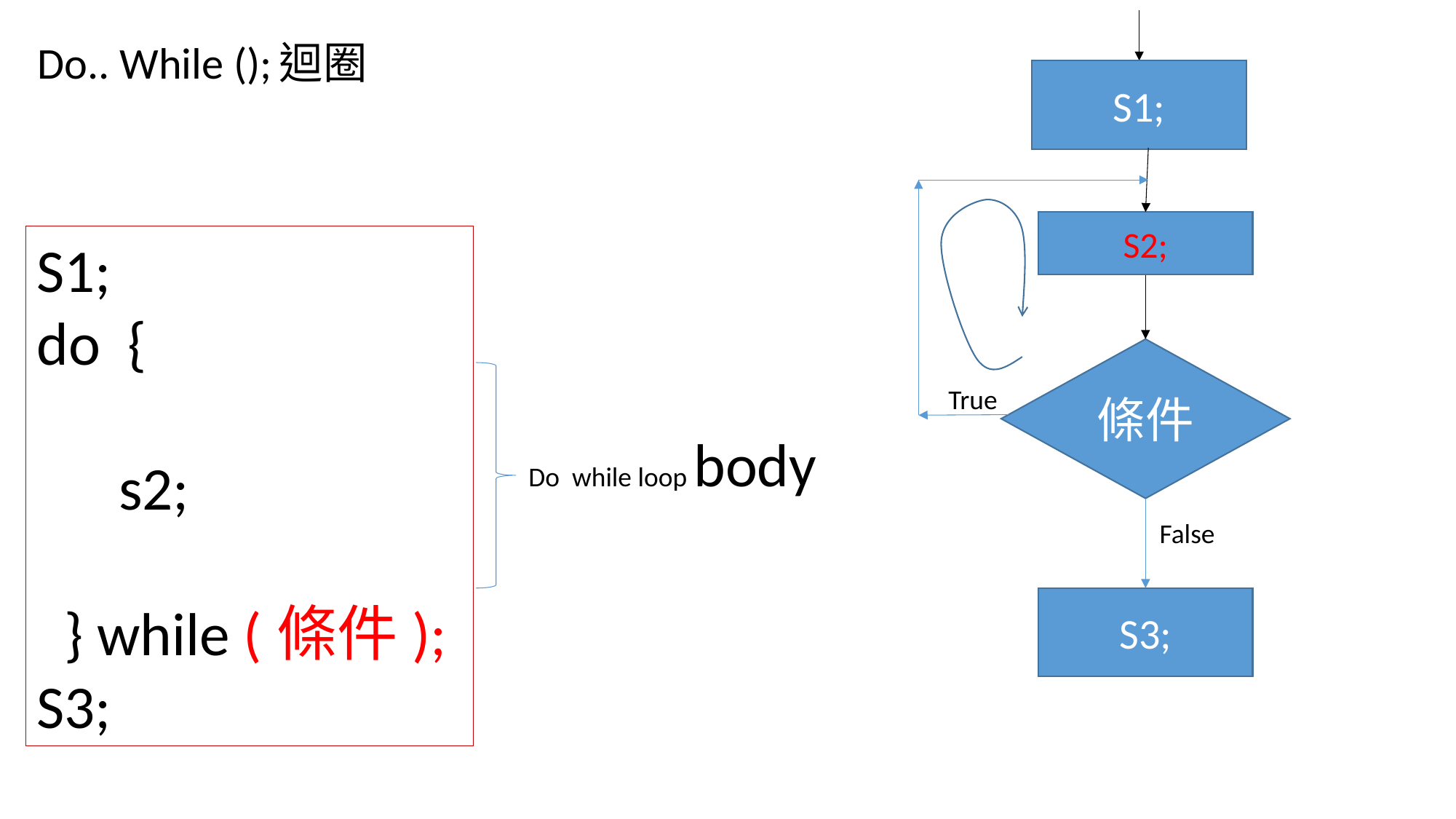

# Do.. While ();迴圈
S1;

S2;
S1;
do  {

      s2;

  } while (條件);
S3;
條件

True

Do  while loop body
False

S3;